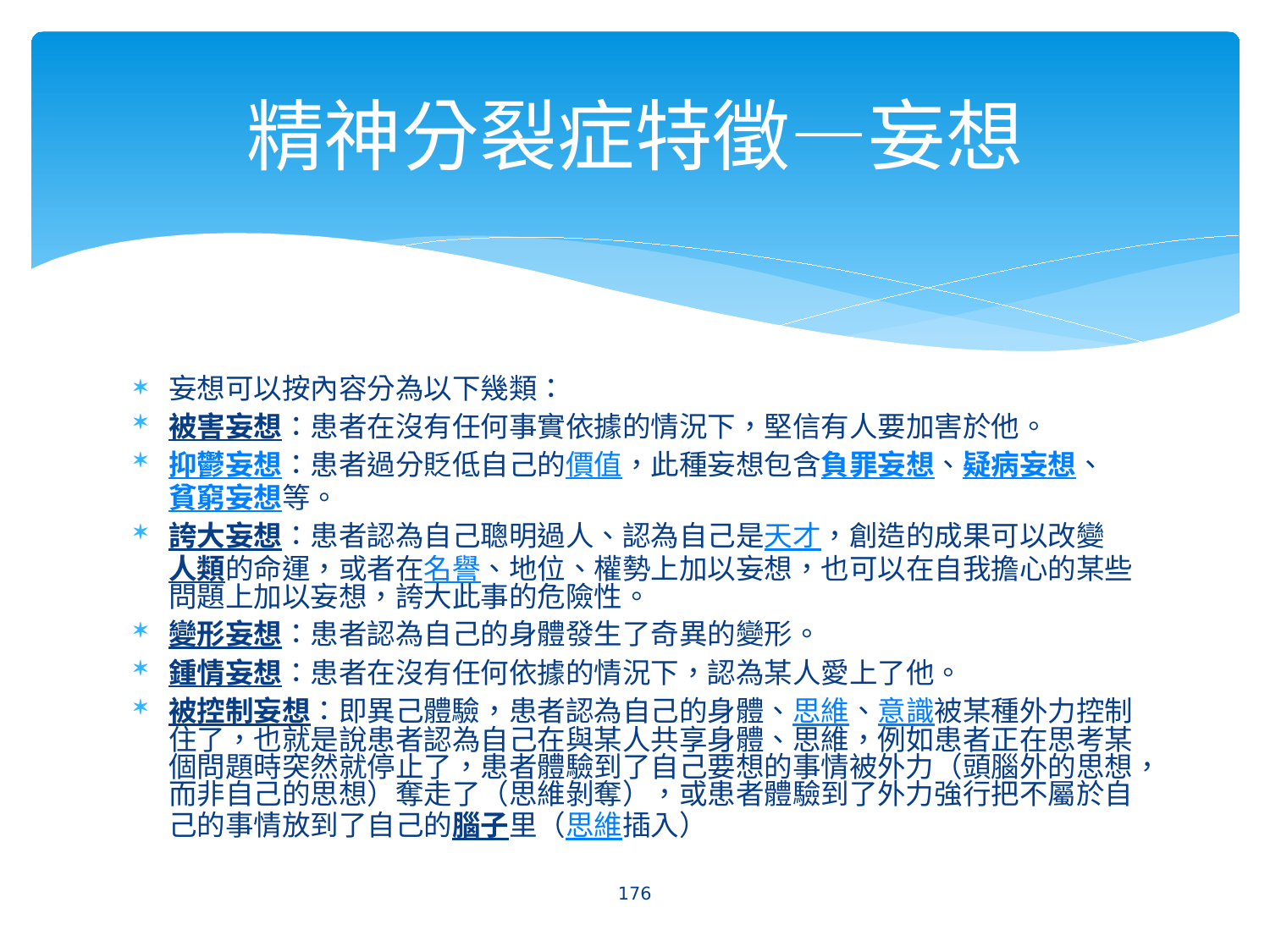

# 精神分裂症特徵—妄想
妄想可以按內容分為以下幾類：
被害妄想：患者在沒有任何事實依據的情況下，堅信有人要加害於他。
抑鬱妄想：患者過分貶低自己的價值，此種妄想包含負罪妄想、疑病妄想、貧窮妄想等。
誇大妄想：患者認為自己聰明過人、認為自己是天才，創造的成果可以改變人類的命運，或者在名譽、地位、權勢上加以妄想，也可以在自我擔心的某些問題上加以妄想，誇大此事的危險性。
變形妄想：患者認為自己的身體發生了奇異的變形。
鍾情妄想：患者在沒有任何依據的情況下，認為某人愛上了他。
被控制妄想：即異己體驗，患者認為自己的身體、思維、意識被某種外力控制住了，也就是說患者認為自己在與某人共享身體、思維，例如患者正在思考某個問題時突然就停止了，患者體驗到了自己要想的事情被外力（頭腦外的思想，而非自己的思想）奪走了（思維剝奪），或患者體驗到了外力強行把不屬於自己的事情放到了自己的腦子里（思維插入）

176